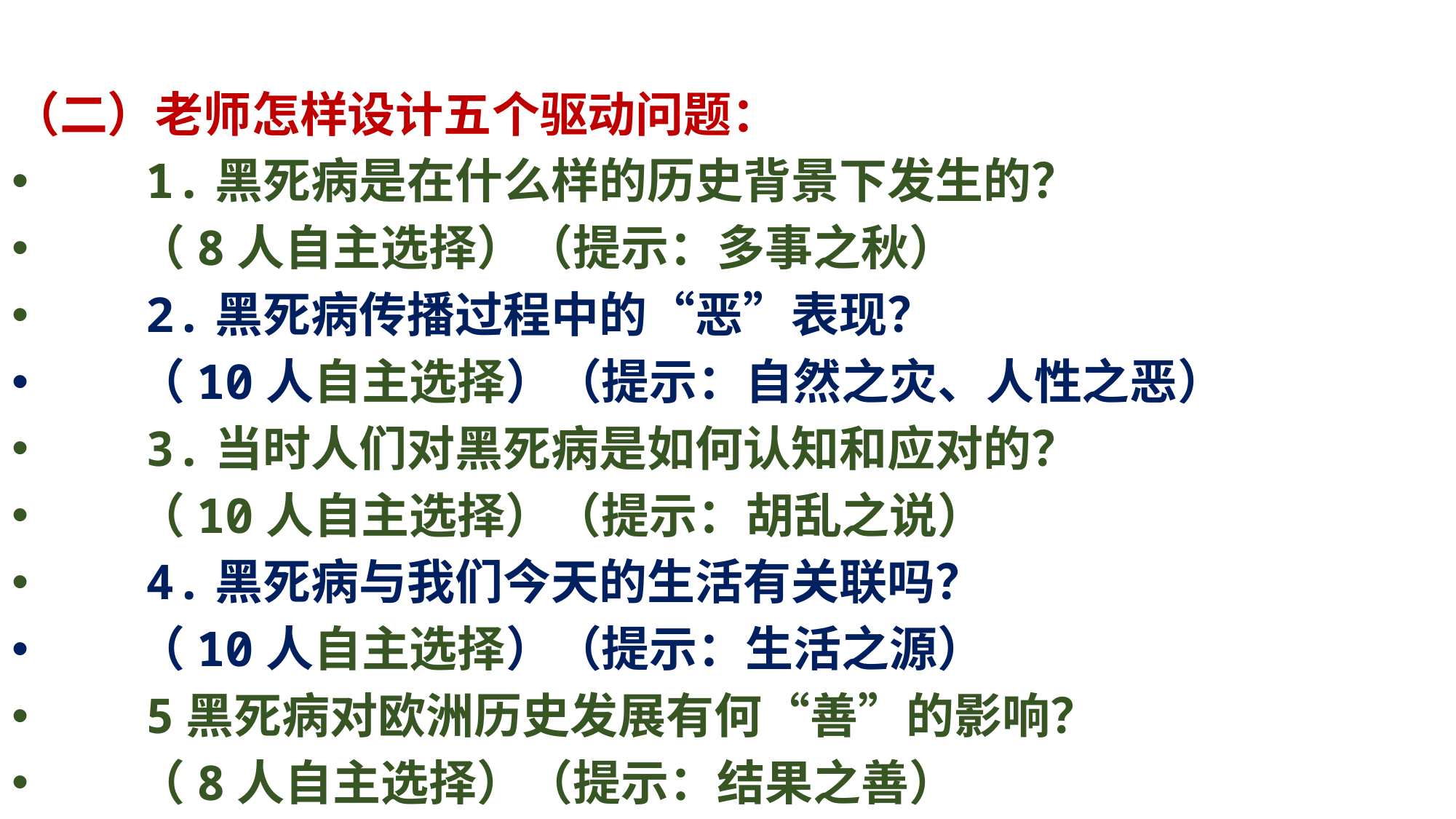

（二）老师怎样设计五个驱动问题：
　　1.黑死病是在什么样的历史背景下发生的？
        （8人自主选择）（提示：多事之秋）
　　2.黑死病传播过程中的“恶”表现？
        （10人自主选择）（提示：自然之灾、人性之恶）
　　3.当时人们对黑死病是如何认知和应对的？
        （10人自主选择）（提示：胡乱之说）
　　4.黑死病与我们今天的生活有关联吗？
        （10人自主选择）（提示：生活之源）
　　5黑死病对欧洲历史发展有何“善”的影响？
        （8人自主选择）（提示：结果之善）
#